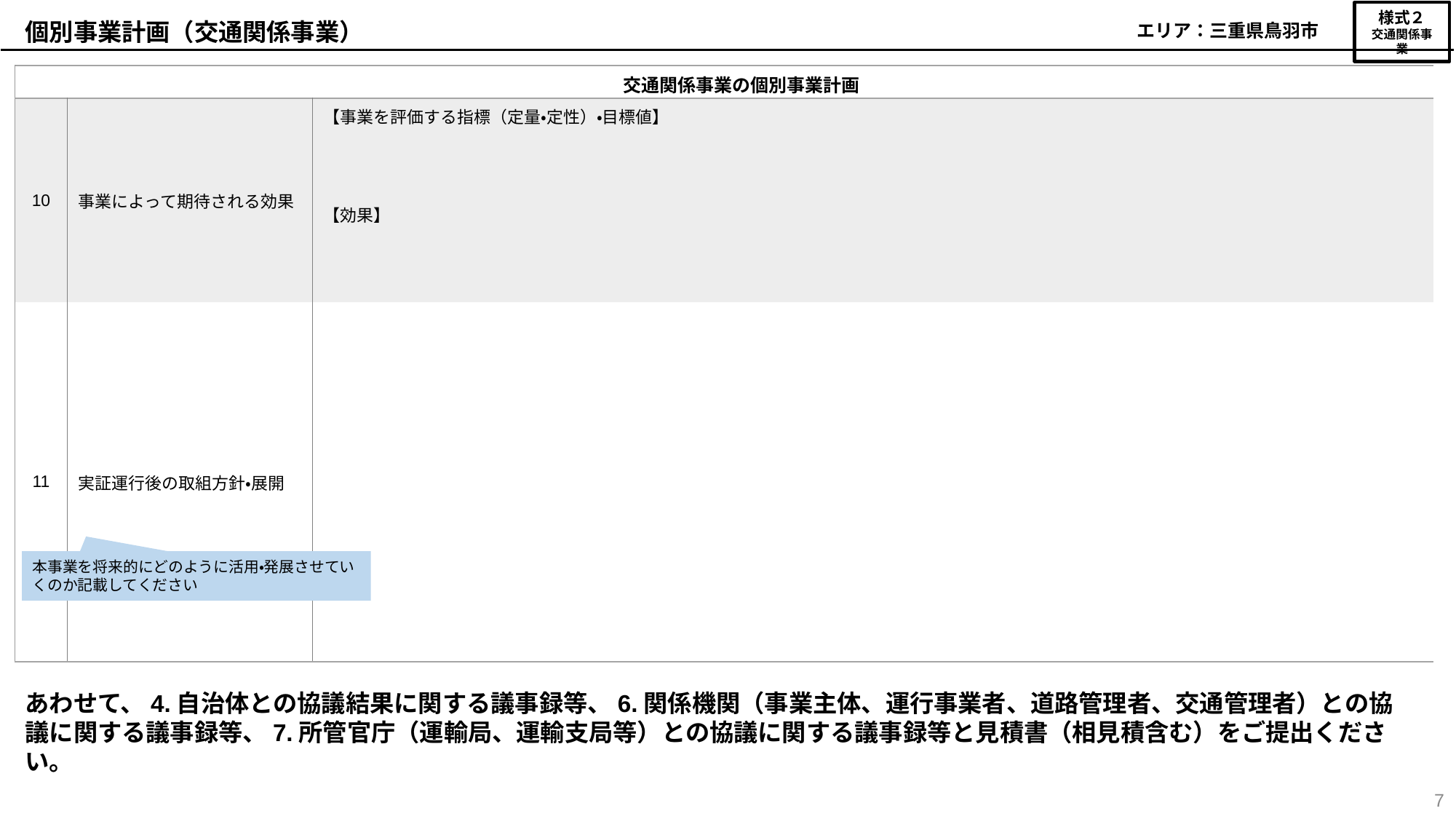

様式２
交通関係事業
エリア：三重県鳥羽市
個別事業計画（交通関係事業）
|  | 交通関係事業の個別事業計画 |  |
| --- | --- | --- |
| 10 | 事業によって期待される効果 | 【事業を評価する指標（定量・定性）・目標値】 【効果】 |
| 11 | 実証運行後の取組方針・展開 |  |
本事業を将来的にどのように活用・発展させていくのか記載してください
あわせて、4.自治体との協議結果に関する議事録等、6.関係機関（事業主体、運行事業者、道路管理者、交通管理者）との協議に関する議事録等、7.所管官庁（運輸局、運輸支局等）との協議に関する議事録等と見積書（相見積含む）をご提出ください。
7